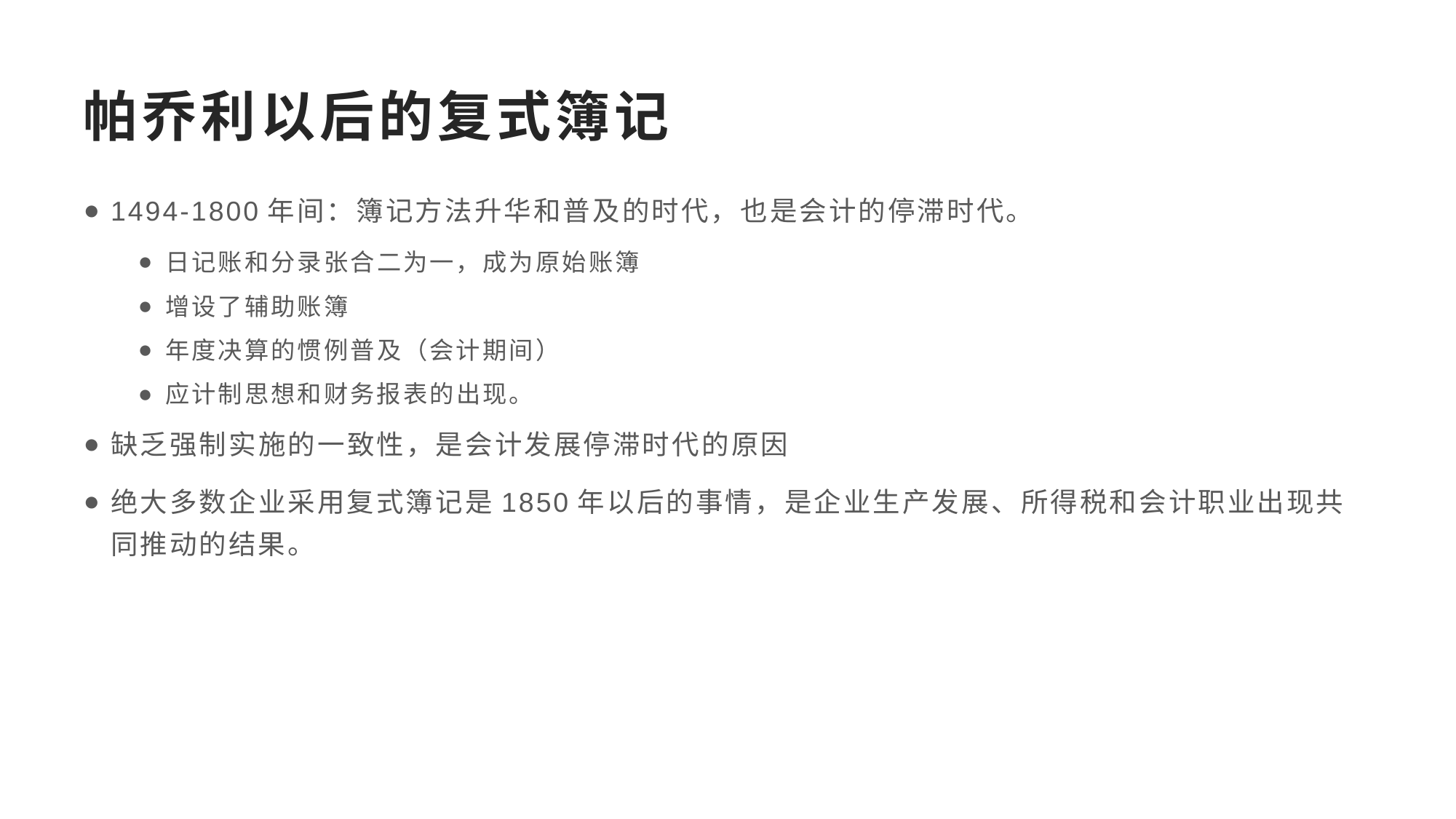

# 帕乔利以后的复式簿记
1494-1800年间：簿记方法升华和普及的时代，也是会计的停滞时代。
日记账和分录张合二为一，成为原始账簿
增设了辅助账簿
年度决算的惯例普及（会计期间）
应计制思想和财务报表的出现。
缺乏强制实施的一致性，是会计发展停滞时代的原因
绝大多数企业采用复式簿记是1850年以后的事情，是企业生产发展、所得税和会计职业出现共同推动的结果。